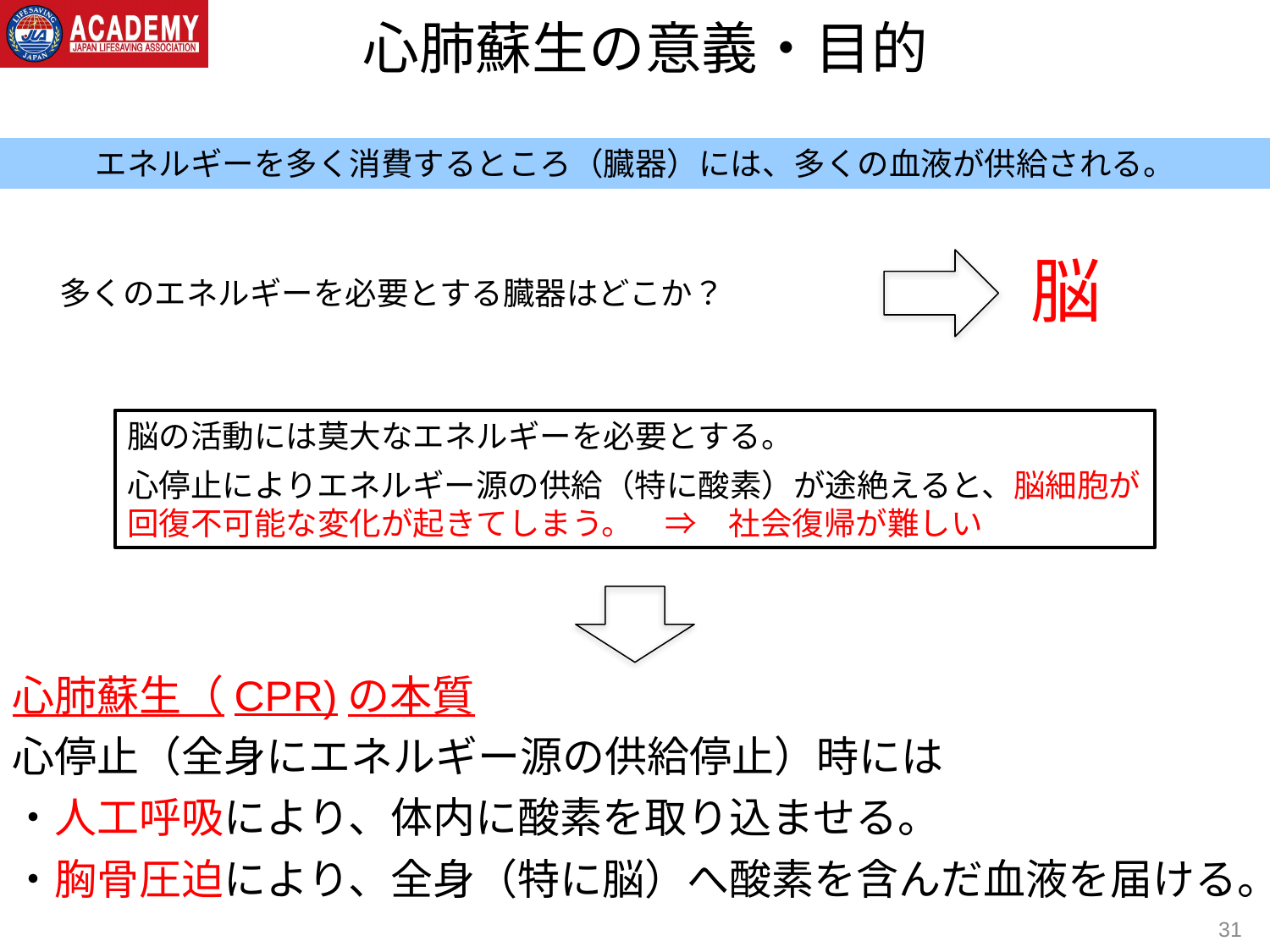

心肺蘇生の意義・目的
エネルギーを多く消費するところ（臓器）には、多くの血液が供給される。
脳

多くのエネルギーを必要とする臓器はどこか？
脳の活動には莫大なエネルギーを必要とする。
心停止によりエネルギー源の供給（特に酸素）が途絶えると、脳細胞が回復不可能な変化が起きてしまう。　⇒　社会復帰が難しい

心肺蘇生（CPR)の本質
心停止（全身にエネルギー源の供給停止）時には
・人工呼吸により、体内に酸素を取り込ませる。
・胸骨圧迫により、全身（特に脳）へ酸素を含んだ血液を届ける。
31